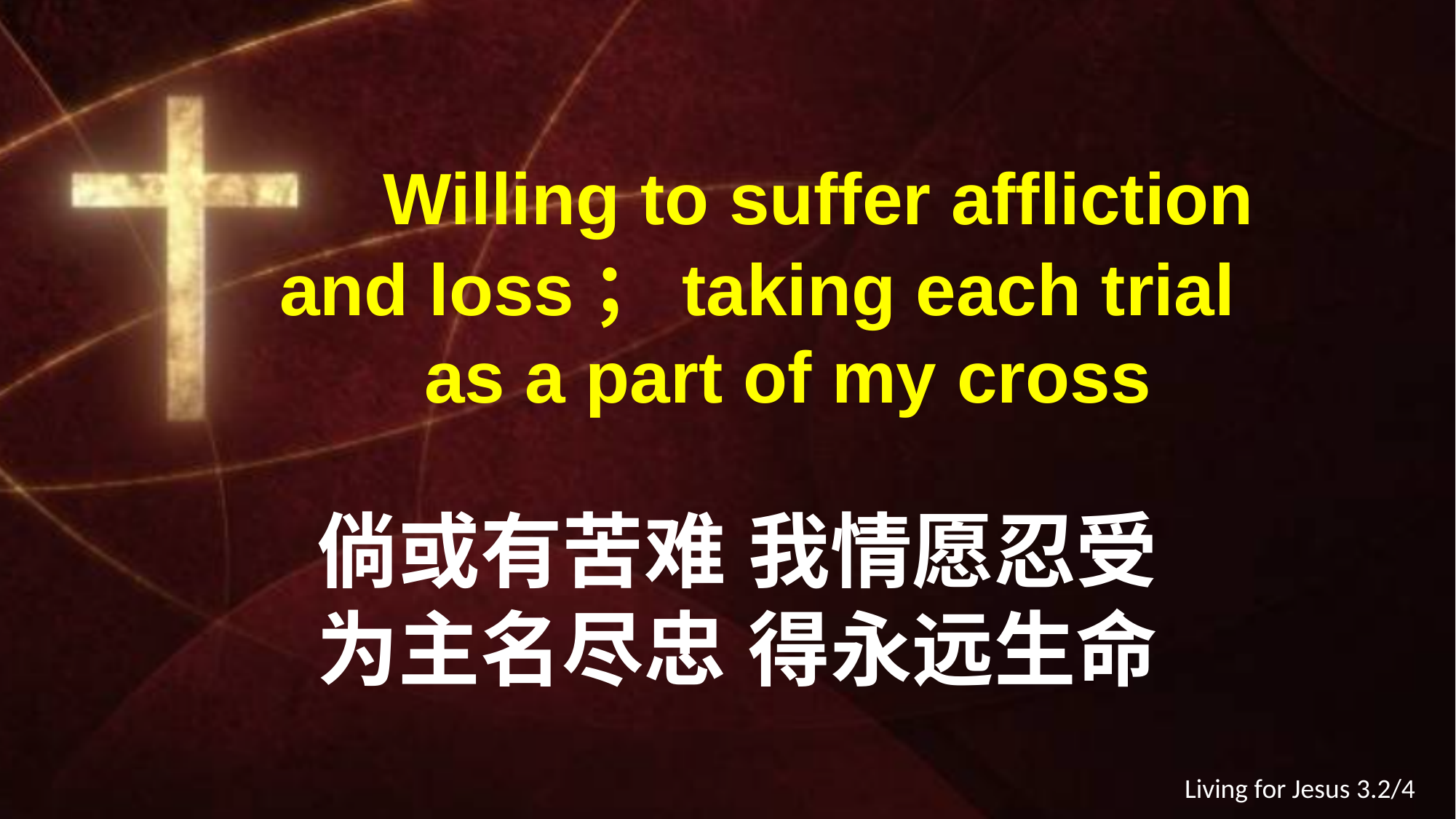

Willing to suffer affliction
   and loss；taking each trial
     as a part of my cross

倘或有苦难 我情愿忍受
为主名尽忠 得永远生命
Living for Jesus 3.2/4